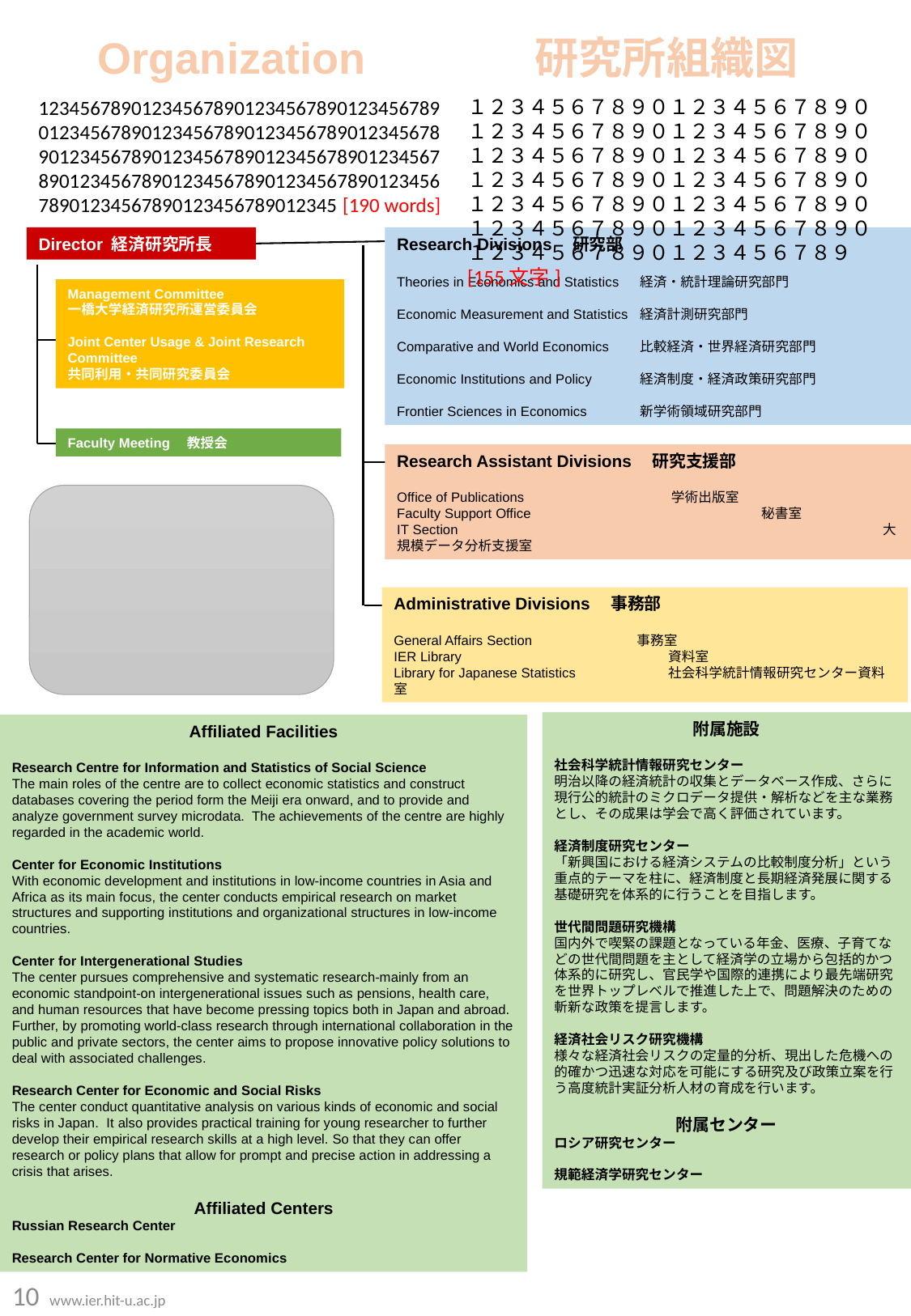

Organization             研究所組織図
１２３４５６７８９０１２３４５６７８９０１２３４５６７８９０１２３４５６７８９０１２３４５６７８９０１２３４５６７８９０１２３４５６７８９０１２３４５６７８９０１２３４５６７８９０１２３４５６７８９０１２３４５６７８９０１２３４５６７８９０１２３４５６７８９０１２３４５６７８９[155文字]
12345678901234567890123456789012345678901234567890123456789012345678901234567890123456789012345678901234567890123456789012345678901234567890123456789012345678901234567890123456789012345 [190 words]
Director 経済研究所長
Management Committee
一橋大学経済研究所運営委員会

Joint Center Usage & Joint Research　Committee
共同利用・共同研究委員会
Faculty Meeting　教授会
Research Divisions　研究部

Theories in Economics and Statistics	経済・統計理論研究部門

Economic Measurement and Statistics	経済計測研究部門

Comparative and World Economics	比較経済・世界経済研究部門

Economic Institutions and Policy	経済制度・経済政策研究部門

Frontier Sciences in Economics	新学術領域研究部門
Research Assistant Divisions　研究支援部

Office of Publications　	学術出版室
Faculty Support Office		秘書室
IT Section　			大規模データ分析支援室
Administrative Divisions　事務部

General Affairs Section	事務室
IER Library	資料室
Library for Japanese Statistics 	社会科学統計情報研究センター資料室

附属施設

社会科学統計情報研究センター
明治以降の経済統計の収集とデータベース作成、さらに現行公的統計のミクロデータ提供・解析などを主な業務とし、その成果は学会で高く評価されています。

経済制度研究センター
「新興国における経済システムの比較制度分析」という重点的テーマを柱に、経済制度と長期経済発展に関する基礎研究を体系的に行うことを目指します。

世代間問題研究機構
国内外で喫緊の課題となっている年金、医療、子育てなどの世代間問題を主として経済学の立場から包括的かつ体系的に研究し、官民学や国際的連携により最先端研究を世界トップレベルで推進した上で、問題解決のための斬新な政策を提言します。

経済社会リスク研究機構
様々な経済社会リスクの定量的分析、現出した危機への的確かつ迅速な対応を可能にする研究及び政策立案を行う高度統計実証分析人材の育成を行います。

附属センター
ロシア研究センター

規範経済学研究センター
Affiliated Facilities

Research Centre for Information and Statistics of Social Science
The main roles of the centre are to collect economic statistics and construct databases covering the period form the Meiji era onward, and to provide and analyze government survey microdata.  The achievements of the centre are highly regarded in the academic world.

Center for Economic Institutions
With economic development and institutions in low-income countries in Asia and Africa as its main focus, the center conducts empirical research on market structures and supporting institutions and organizational structures in low-income countries.

Center for Intergenerational Studies
The center pursues comprehensive and systematic research-mainly from an economic standpoint-on intergenerational issues such as pensions, health care, and human resources that have become pressing topics both in Japan and abroad.  Further, by promoting world-class research through international collaboration in the public and private sectors, the center aims to propose innovative policy solutions to deal with associated challenges.

Research Center for Economic and Social Risks
The center conduct quantitative analysis on various kinds of economic and social risks in Japan.  It also provides practical training for young researcher to further develop their empirical research skills at a high level. So that they can offer research or policy plans that allow for prompt and precise action in addressing a crisis that arises.

Affiliated Centers
Russian Research Center

Research Center for Normative Economics
10   www.ier.hit-u.ac.jp